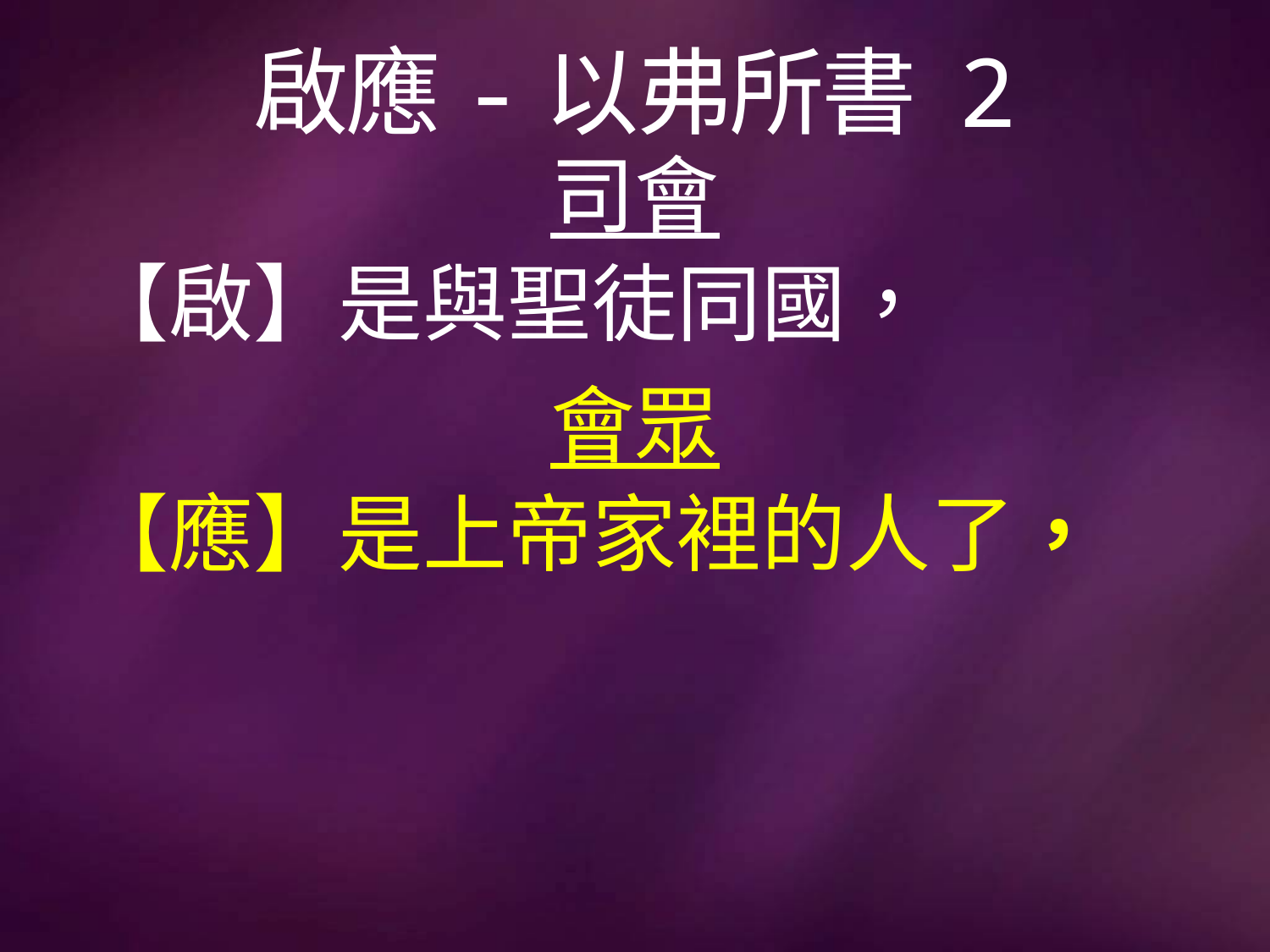

# 啟應-以弗所書 2
司會
【啟】是與聖徒同國，

會眾
【應】是上帝家裡的人了，